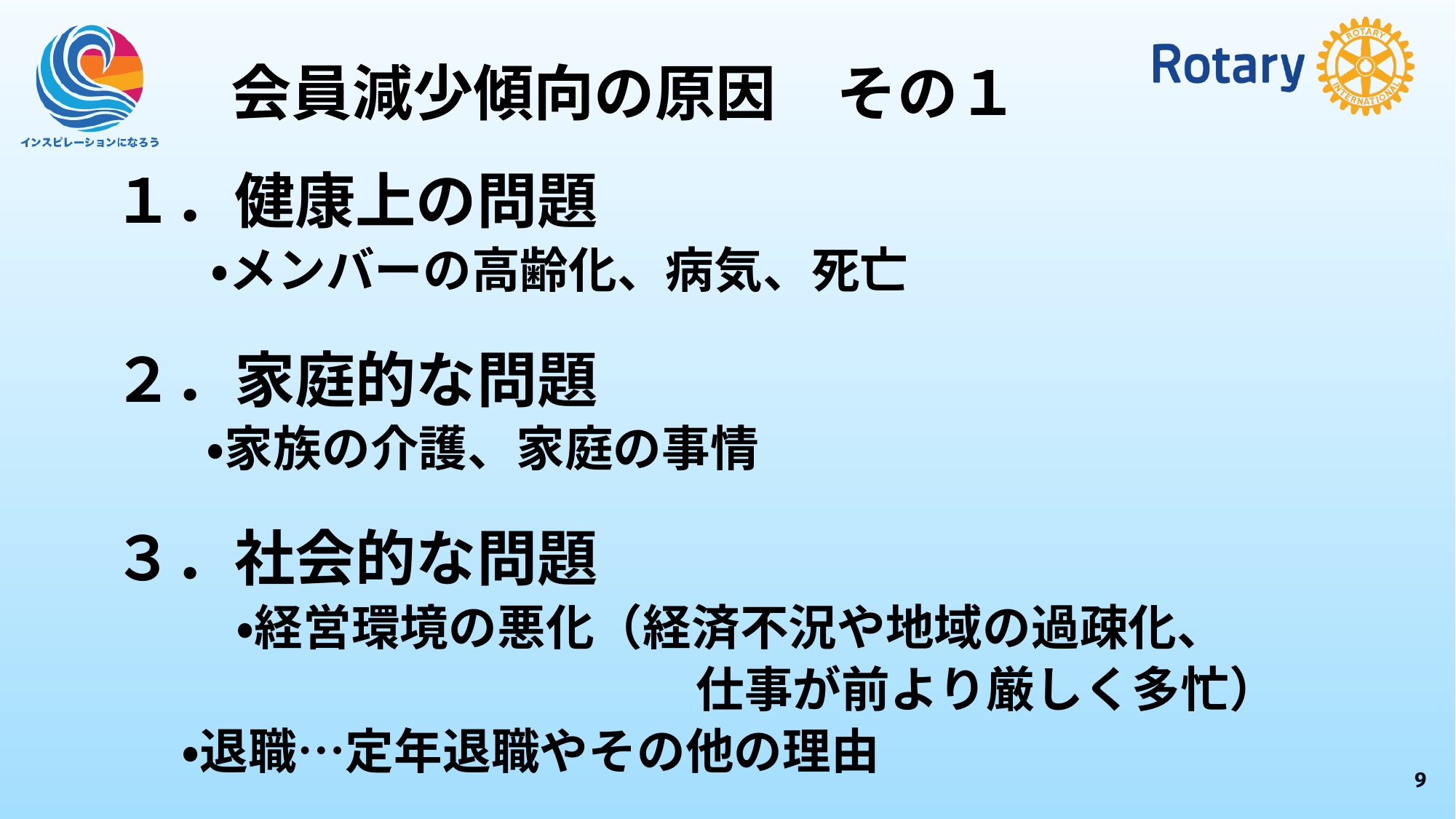

会員減少傾向の原因　その１

１．健康上の問題
　　・メンバーの高齢化、病気、死亡

２．家庭的な問題
　 　・家族の介護、家庭の事情

３．社会的な問題
　　	・経営環境の悪化（経済不況や地域の過疎化、
　　　　　　　　　　　　仕事が前より厳しく多忙）
     	・退職…定年退職やその他の理由
9